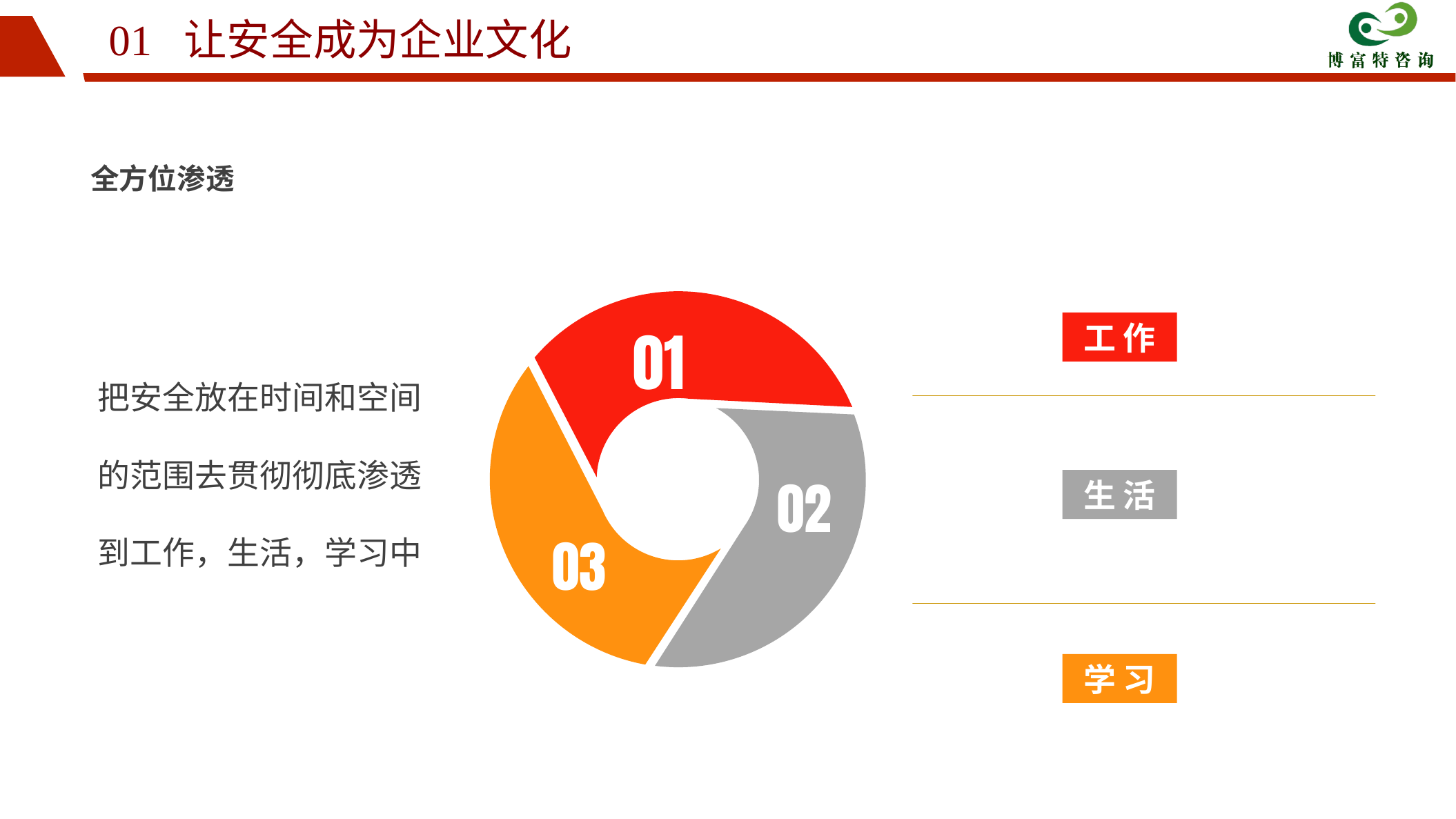

01  让安全成为企业文化

全方位渗透

01

02
03
工 作
把安全放在时间和空间的范围去贯彻彻底渗透到工作，生活，学习中
生 活
学 习